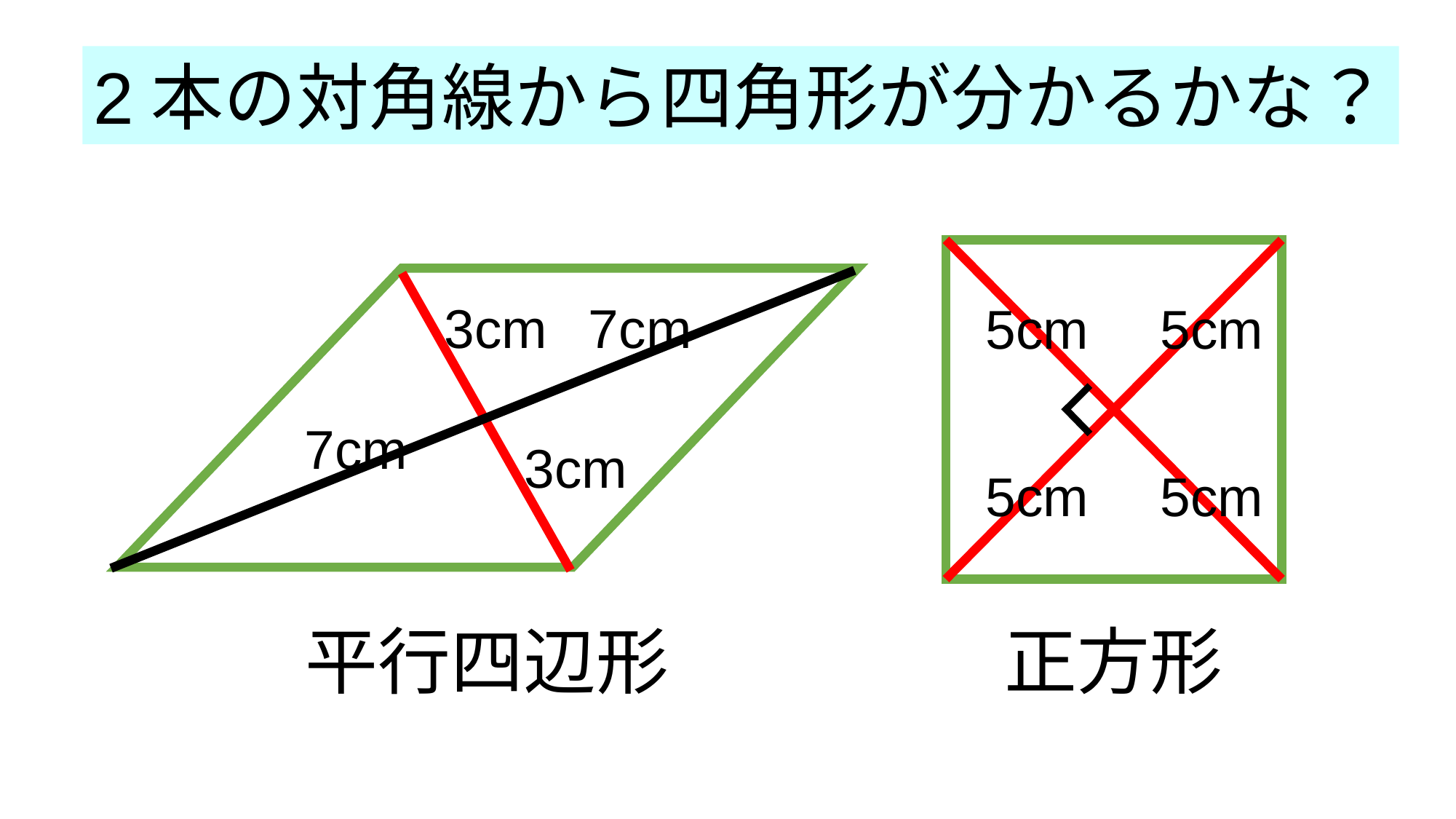

2本の対角線から四角形が分かるかな？

3cm
7cm
5cm
5cm
7cm
3cm
5cm
5cm
平行四辺形
正方形